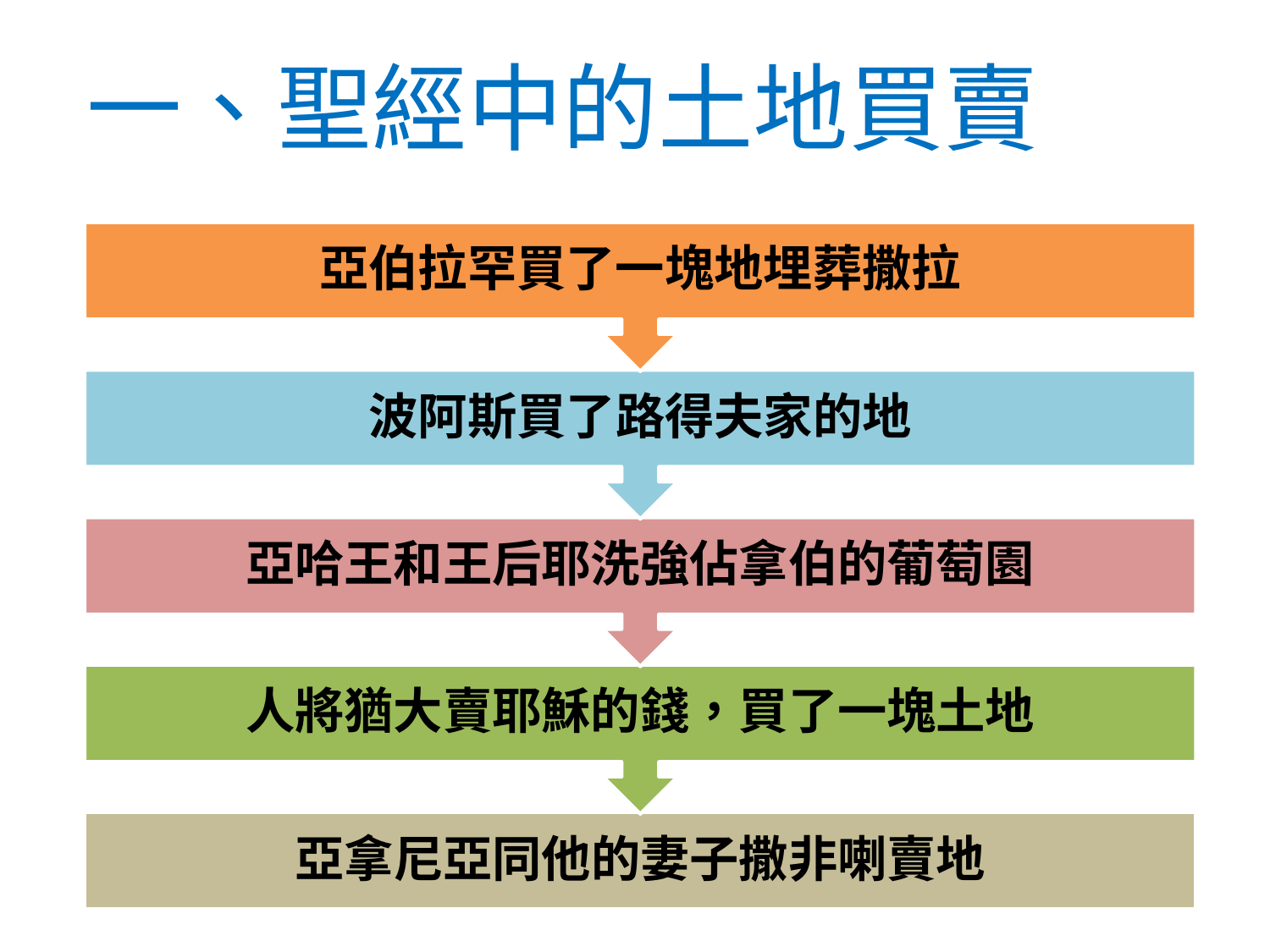

一、聖經中的土地買賣
亞拿尼亞同他的妻子撒非喇賣地
人將猶大賣耶穌的錢，買了一塊土地
亞哈王和王后耶洗強佔拿伯的葡萄園
波阿斯買了路得夫家的地
亞伯拉罕買了一塊地埋葬撒拉